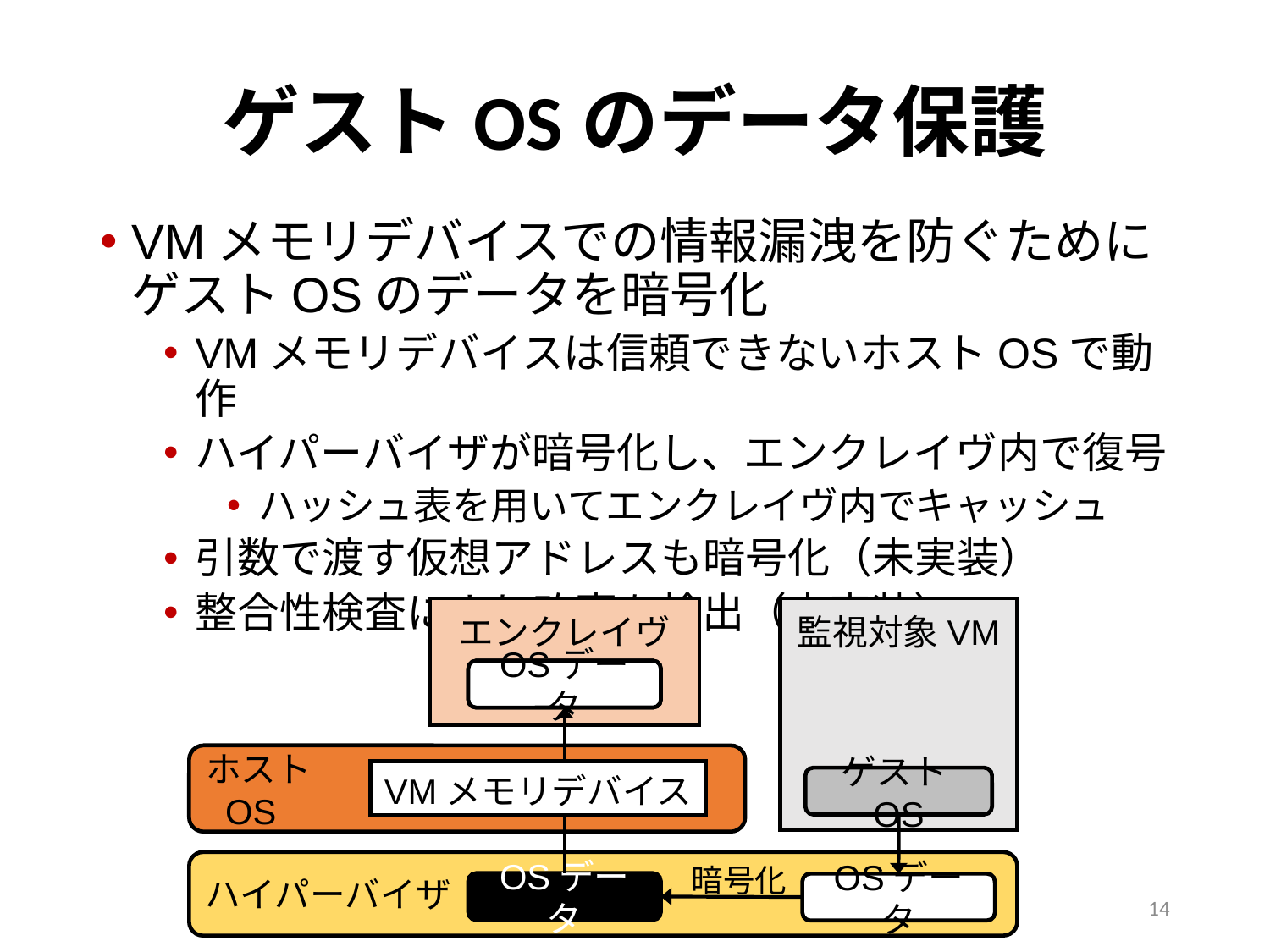

# ゲストOSのデータ保護
VMメモリデバイスでの情報漏洩を防ぐためにゲストOSのデータを暗号化
VMメモリデバイスは信頼できないホストOSで動作
ハイパーバイザが暗号化し、エンクレイヴ内で復号
ハッシュ表を用いてエンクレイヴ内でキャッシュ
引数で渡す仮想アドレスも暗号化（未実装）
整合性検査により改竄を検出（未実装）
エンクレイヴ
監視対象VM
OSデータ
OSデータ
ホスト
  OS
VMメモリデバイス
ゲストOS
ハイパーバイザ
暗号化
OSデータ
OSデータ
14